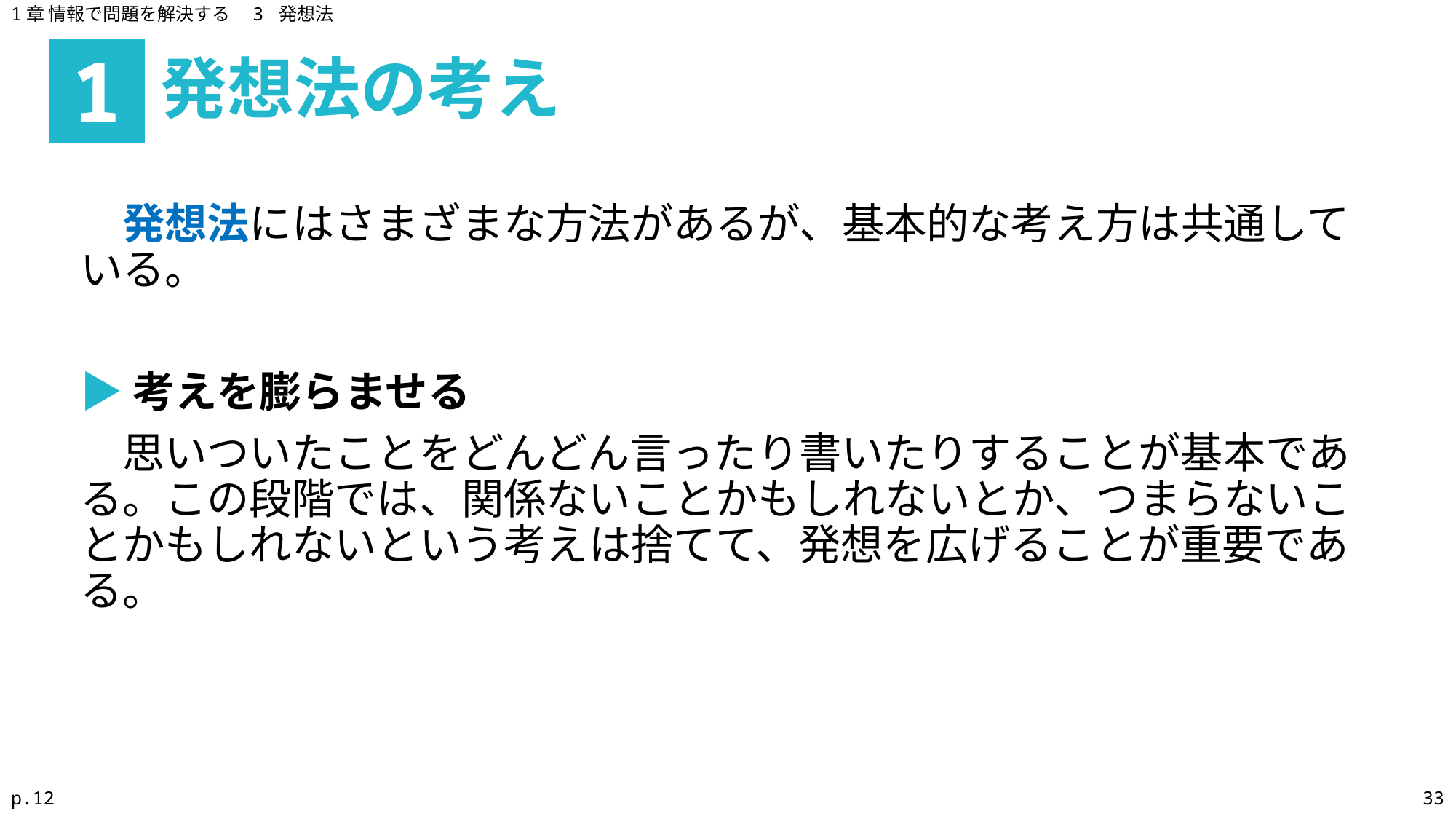

1章 情報で問題を解決する　3 発想法
発想法の考え
1
　発想法にはさまざまな方法があるが、基本的な考え方は共通している。

▶考えを膨らませる
　思いついたことをどんどん言ったり書いたりすることが基本である。この段階では、関係ないことかもしれないとか、つまらないことかもしれないという考えは捨てて、発想を広げることが重要である。

p.12
33